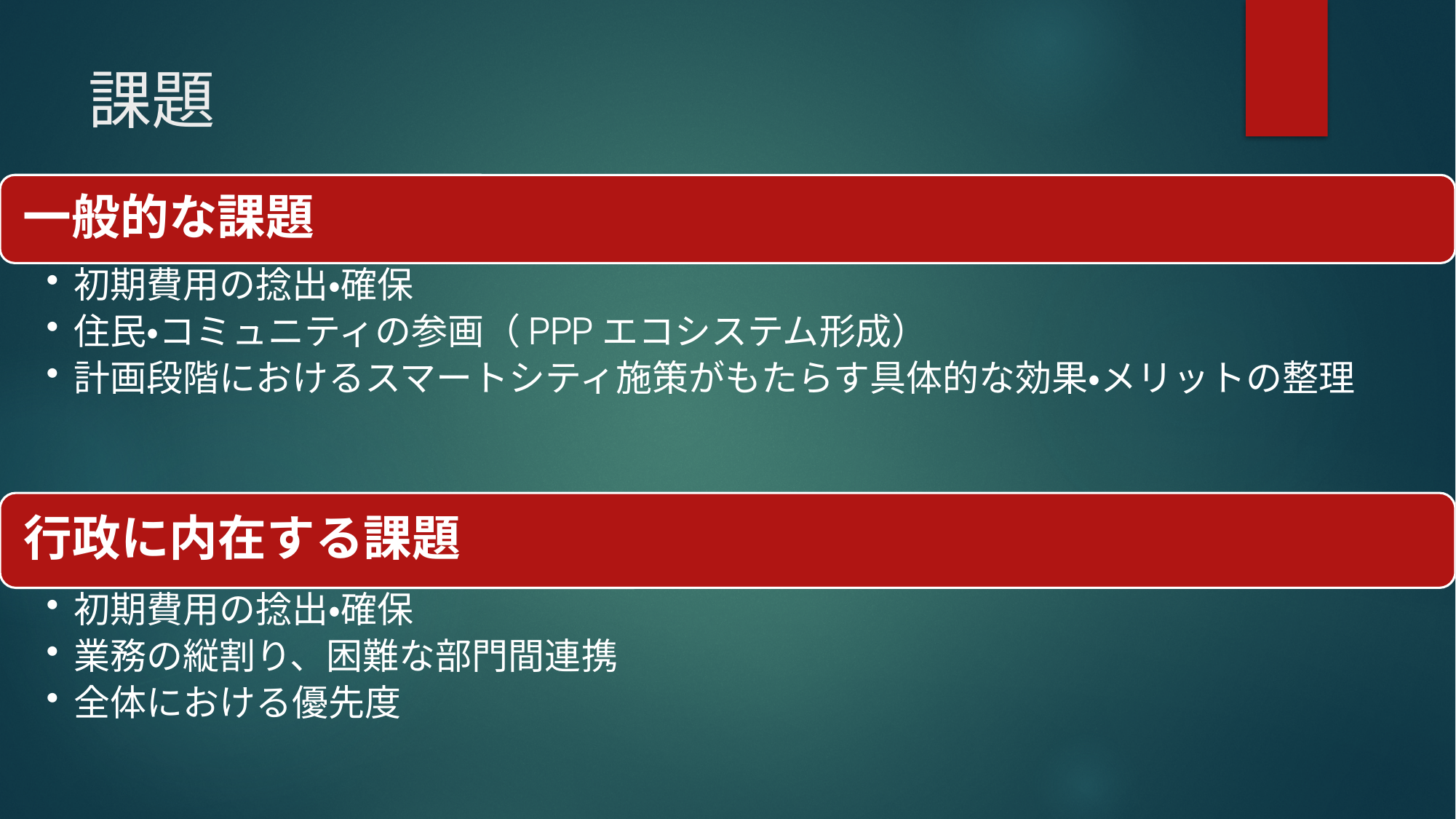

# 課題
⼀般的な課題
初期費⽤の捻出・確保
住⺠・コミュニティの参画（PPPエコシステム形成）
計画段階におけるスマートシティ施策がもたらす具体的な効果・メリットの整理
⾏政に内在する課題
初期費⽤の捻出・確保
業務の縦割り、困難な部⾨間連携
全体における優先度